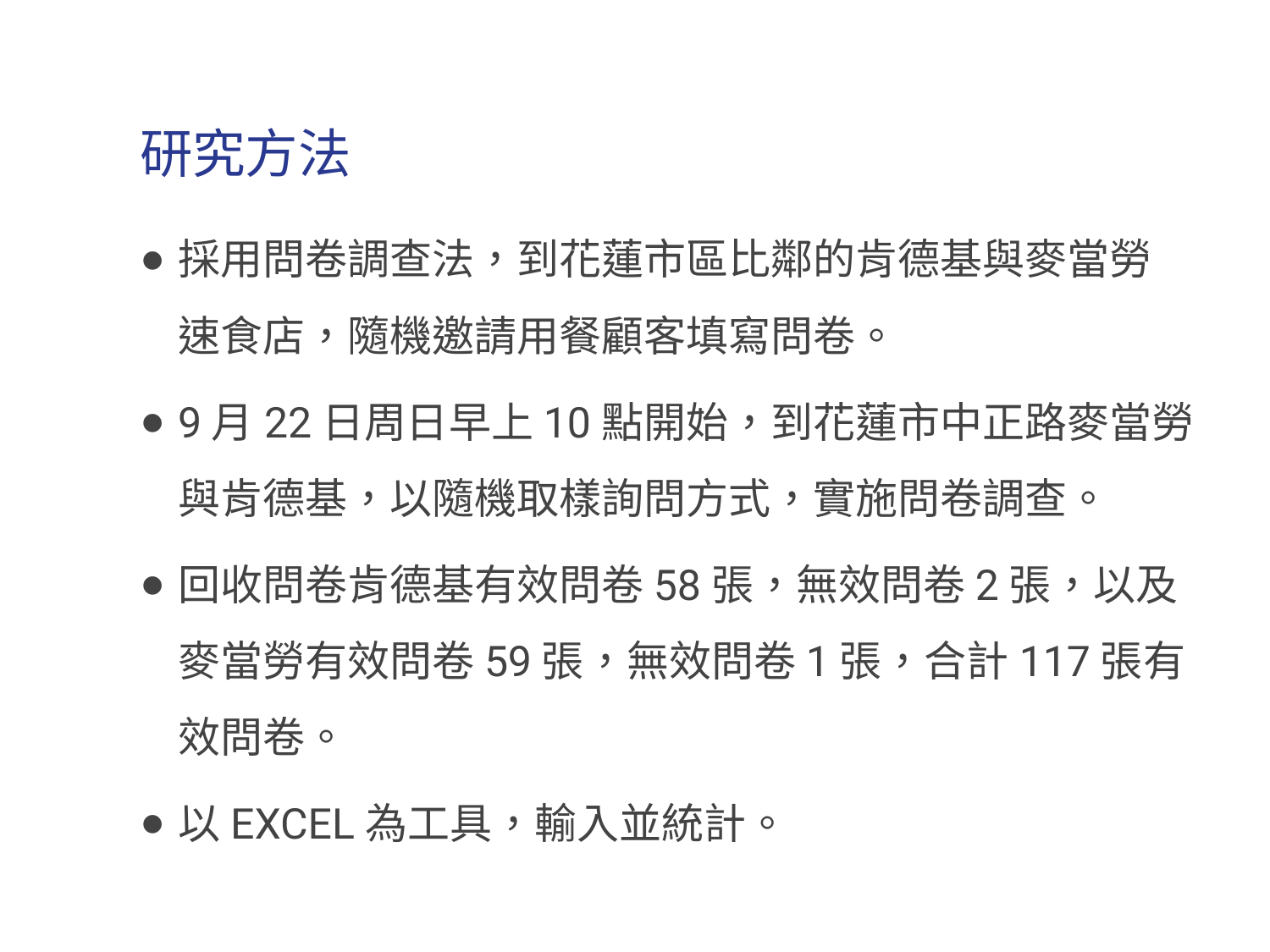

# 研究方法
採用問卷調查法，到花蓮市區比鄰的肯德基與麥當勞速食店，隨機邀請用餐顧客填寫問卷。
9月22日周日早上10點開始，到花蓮市中正路麥當勞與肯德基，以隨機取樣詢問方式，實施問卷調查。
回收問卷肯德基有效問卷58張，無效問卷2張，以及麥當勞有效問卷59張，無效問卷1張，合計117張有效問卷。
以EXCEL為工具，輸入並統計。